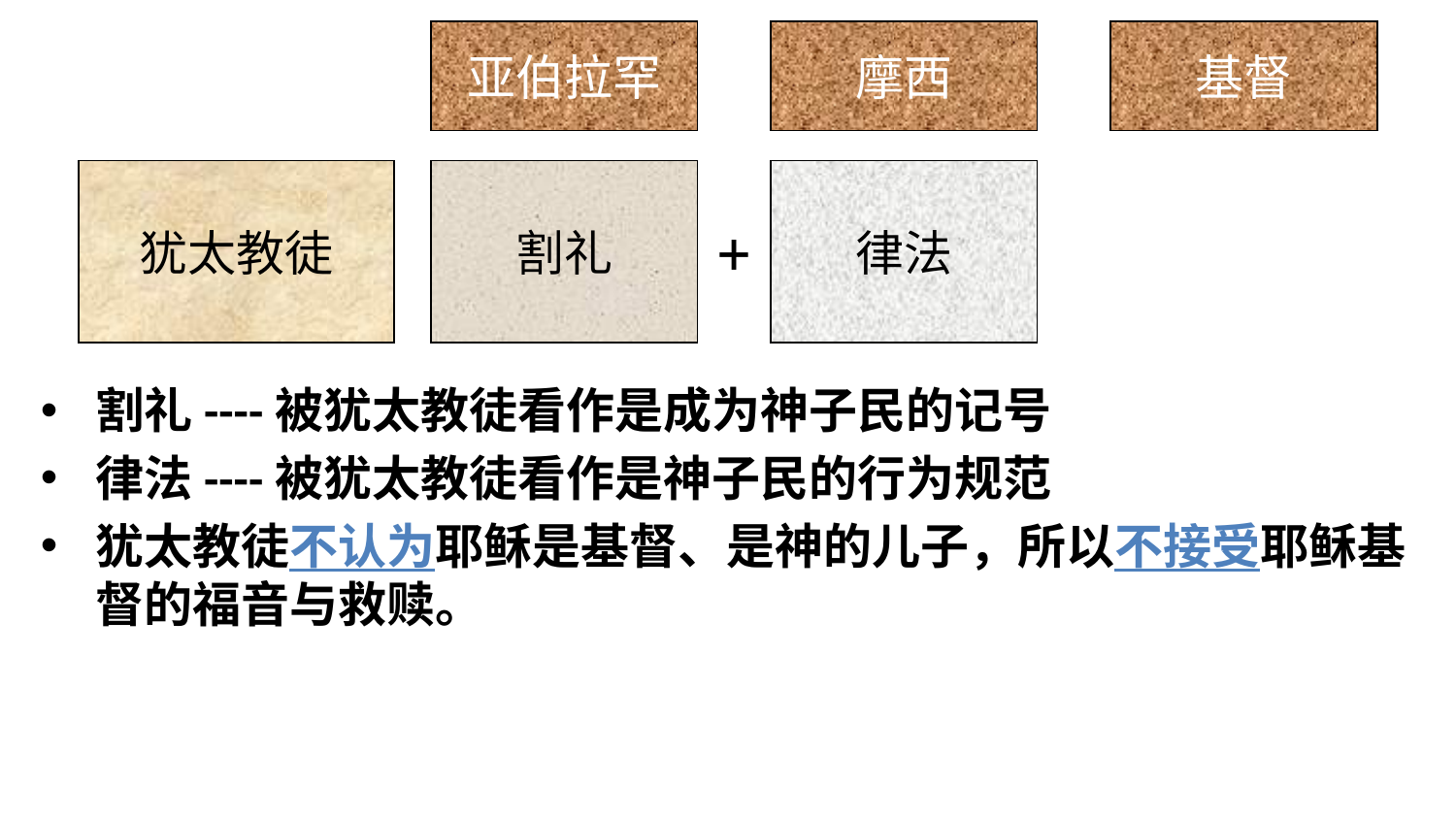

亚伯拉罕
摩西
基督
犹太教徒
割礼
+
律法
割礼----被犹太教徒看作是成为神子民的记号
律法----被犹太教徒看作是神子民的行为规范
犹太教徒不认为耶稣是基督、是神的儿子，所以不接受耶稣基督的福音与救赎。